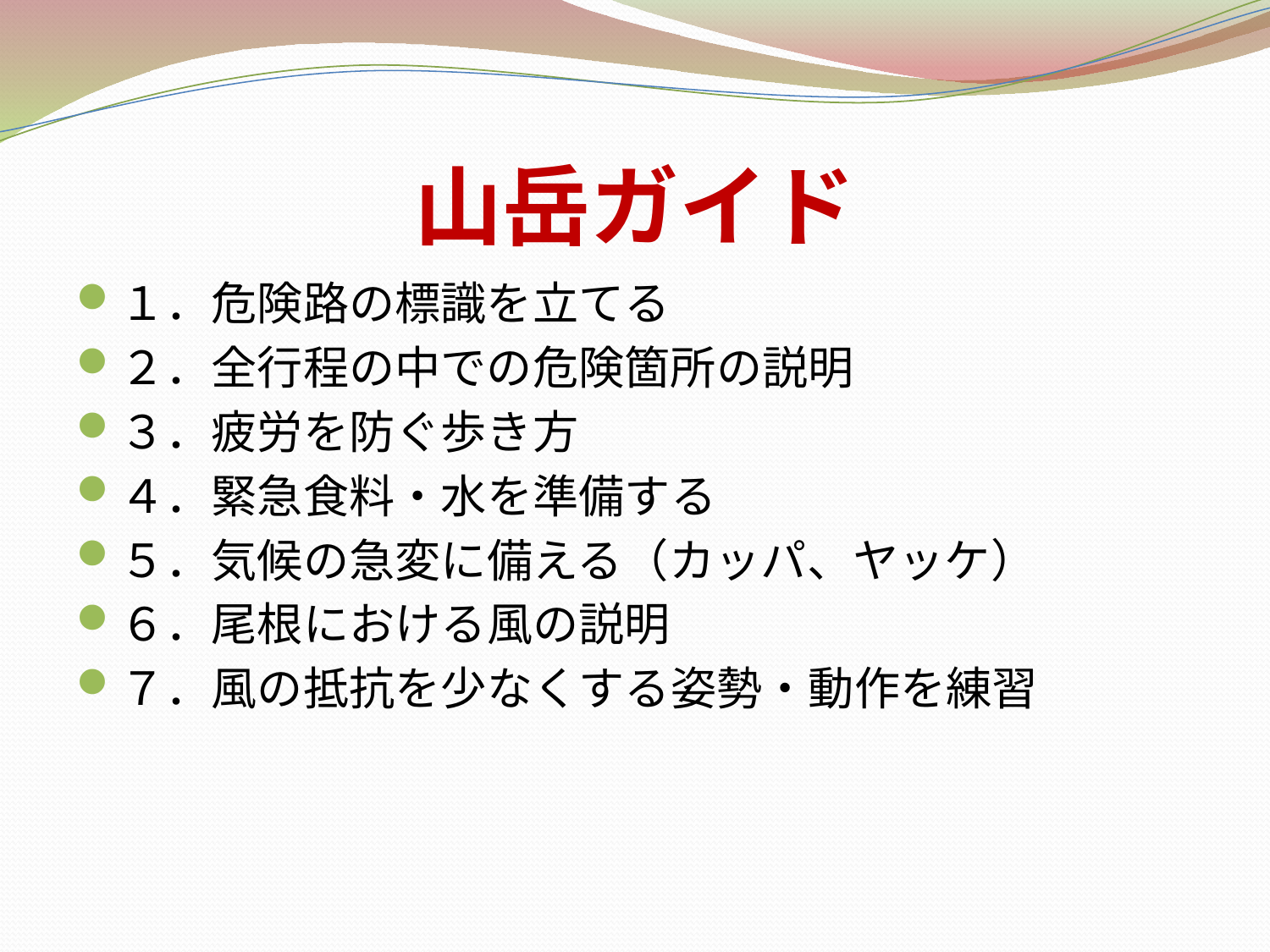

# 山岳ガイド
１．危険路の標識を立てる
２．全行程の中での危険箇所の説明
３．疲労を防ぐ歩き方
４．緊急食料・水を準備する
５．気候の急変に備える（カッパ、ヤッケ）
６．尾根における風の説明
７．風の抵抗を少なくする姿勢・動作を練習